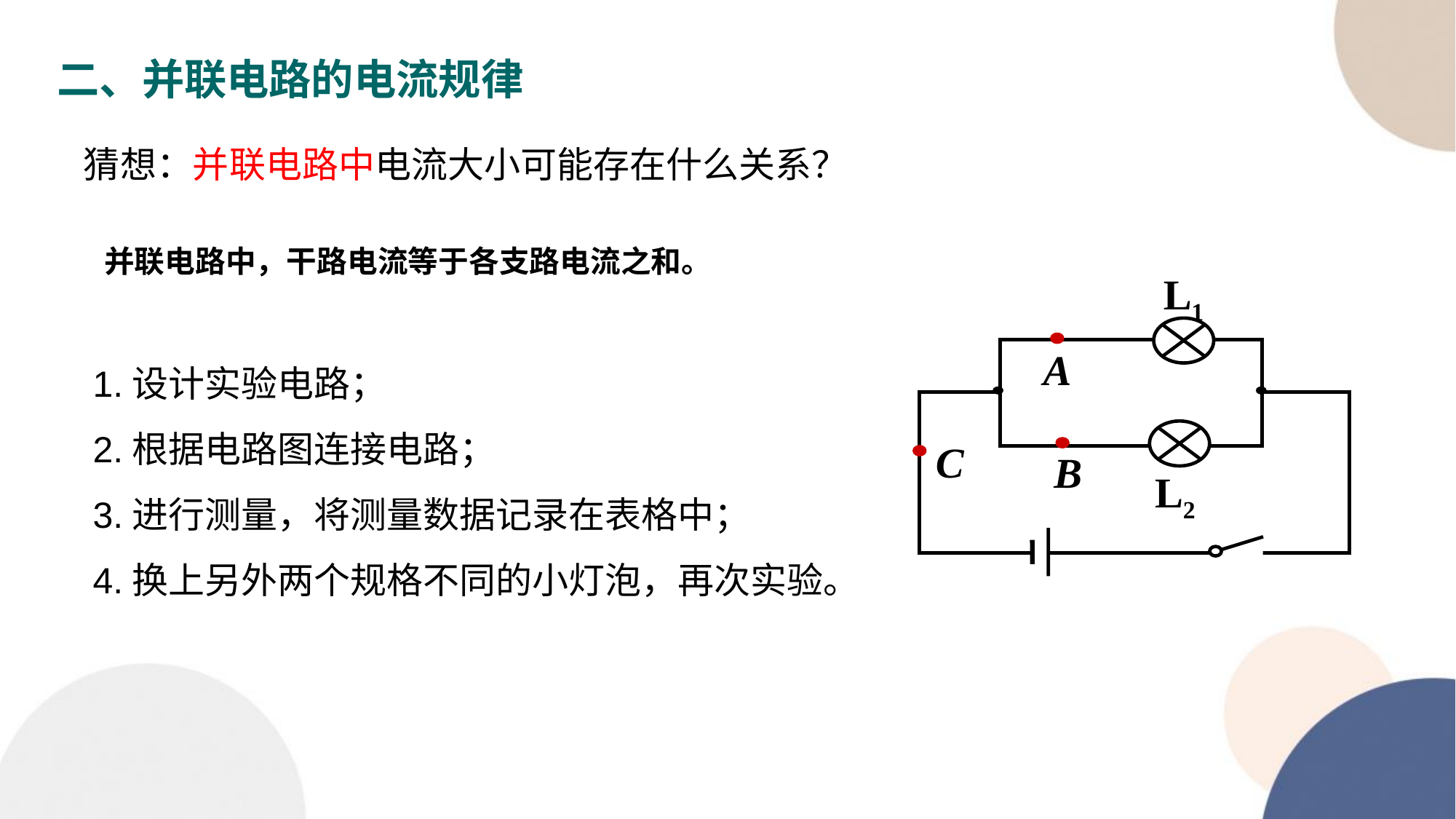

二、并联电路的电流规律
猜想：并联电路中电流大小可能存在什么关系？
并联电路中，干路电流等于各支路电流之和。
L1

A
L1

C

B

L2

1.设计实验电路；
2.根据电路图连接电路；
3.进行测量，将测量数据记录在表格中；
4.换上另外两个规格不同的小灯泡，再次实验。